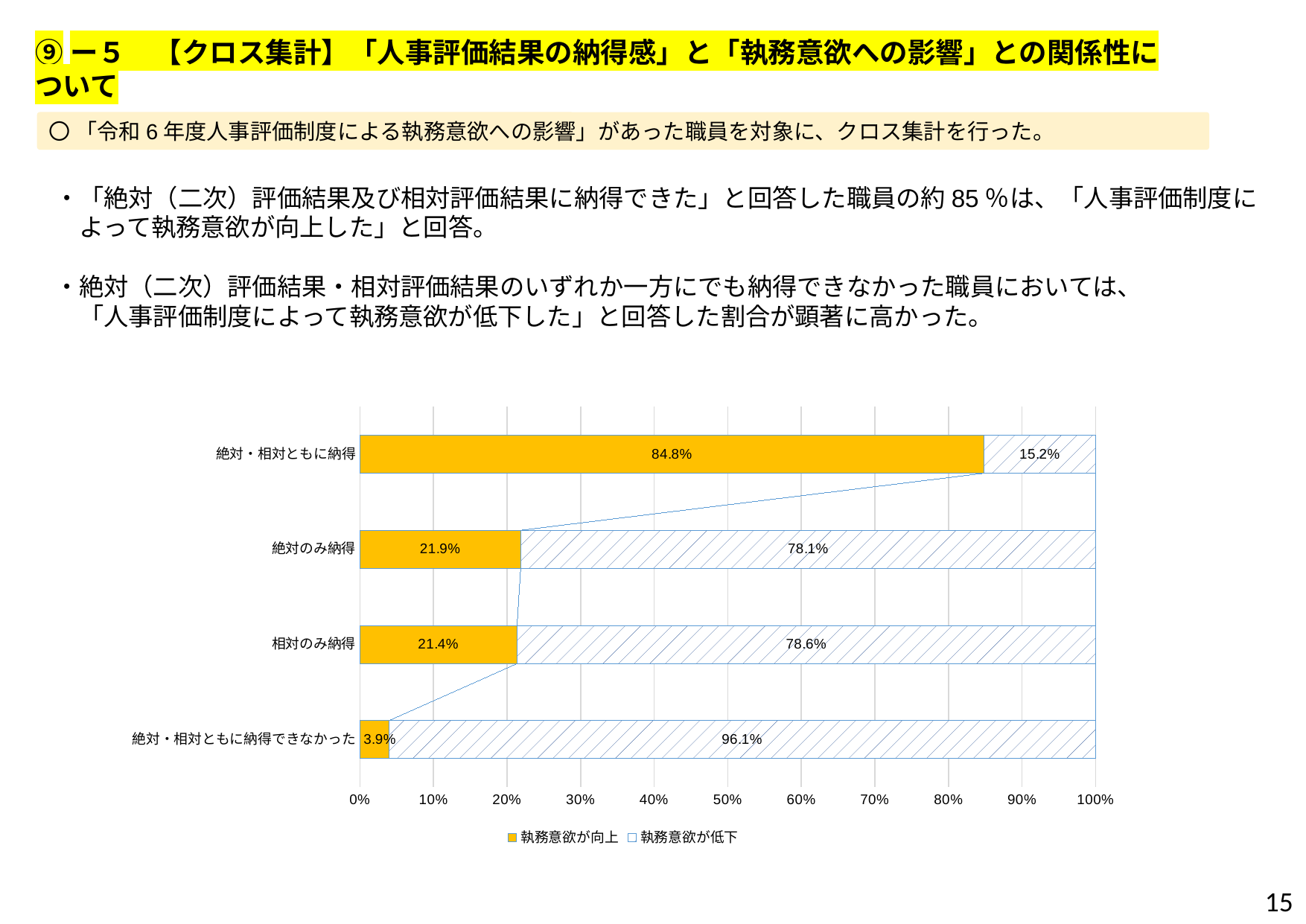

⑨ー５　【クロス集計】「人事評価結果の納得感」と「執務意欲への影響」との関係性について
〇 「令和6年度人事評価制度による執務意欲への影響」があった職員を対象に、クロス集計を行った。
・「絶対（二次）評価結果及び相対評価結果に納得できた」と回答した職員の約85％は、「人事評価制度に
　よって執務意欲が向上した」と回答。

・絶対（二次）評価結果・相対評価結果のいずれか一方にでも納得できなかった職員においては、
　「人事評価制度によって執務意欲が低下した」と回答した割合が顕著に高かった。

### Chart

| Category | 執務意欲が向上 | 執務意欲が低下 |
|---|---|---|
| 絶対・相対ともに納得できなかった | 0.039301310043668124 | 0.9606986899563319 |
| 相対のみ納得 | 0.21359223300970873 | 0.7864077669902912 |
| 絶対のみ納得 | 0.2185430463576159 | 0.7814569536423841 |
| 絶対・相対ともに納得 | 0.8484472049689441 | 0.1515527950310559 |
15